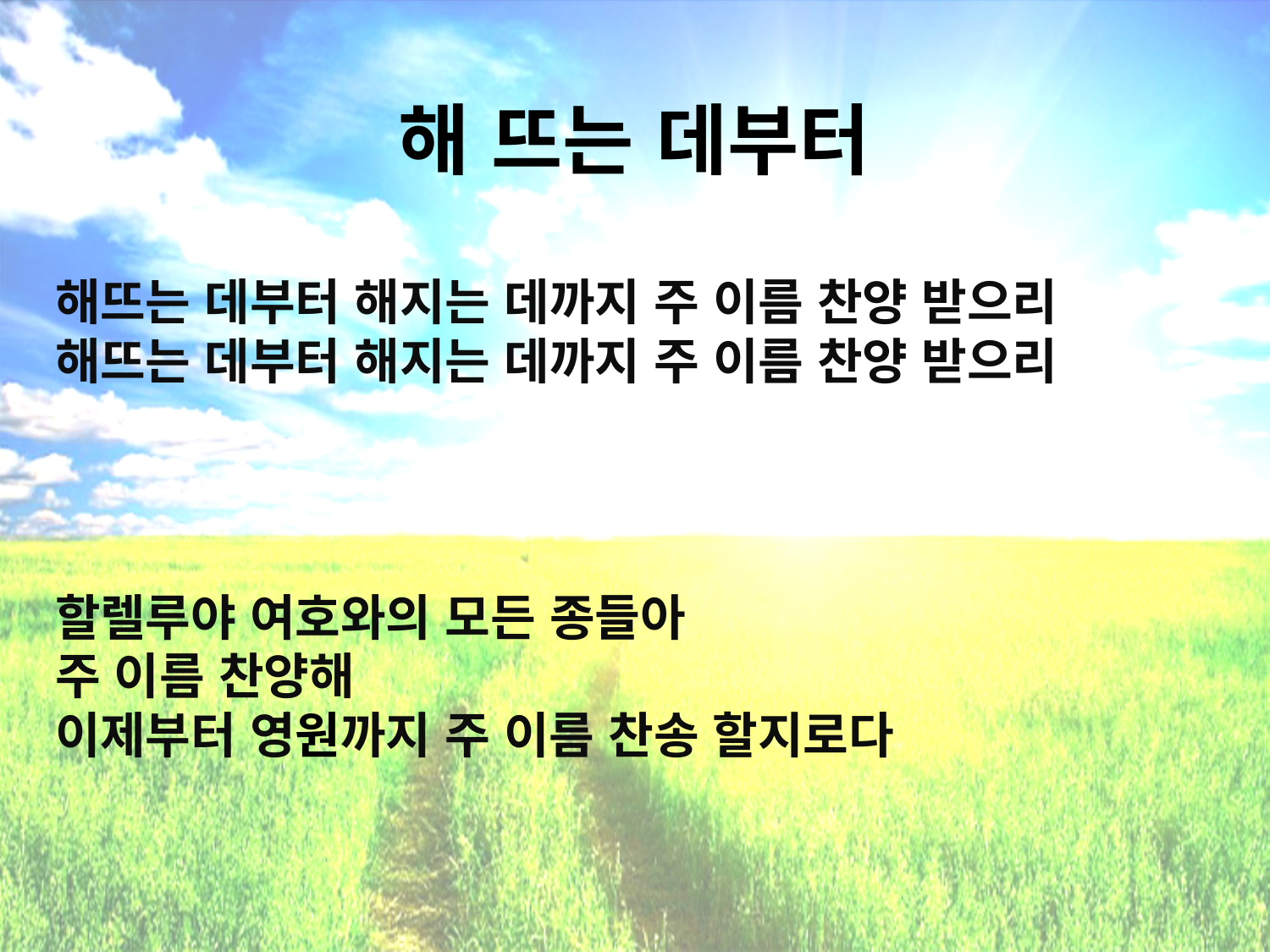

# 해 뜨는 데부터
해뜨는 데부터 해지는 데까지 주 이름 찬양 받으리
해뜨는 데부터 해지는 데까지 주 이름 찬양 받으리

할렐루야 여호와의 모든 종들아
주 이름 찬양해
이제부터 영원까지 주 이름 찬송 할지로다